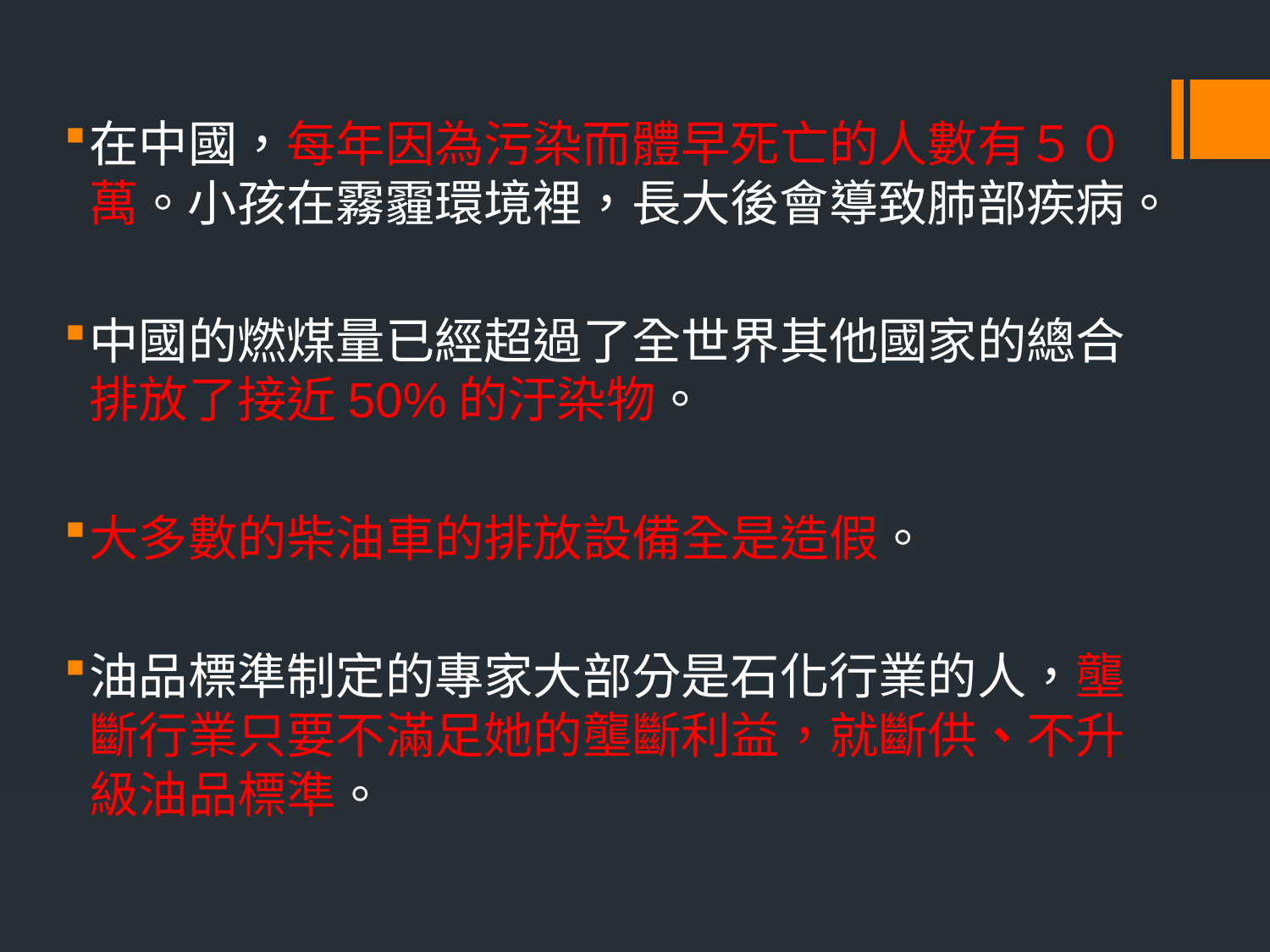

在中國，每年因為污染而體早死亡的人數有５０萬。小孩在霧霾環境裡，長大後會導致肺部疾病。

中國的燃煤量已經超過了全世界其他國家的總合排放了接近50%的汙染物。

大多數的柴油車的排放設備全是造假。

油品標準制定的專家大部分是石化行業的人，壟斷行業只要不滿足她的壟斷利益，就斷供、不升級油品標準。